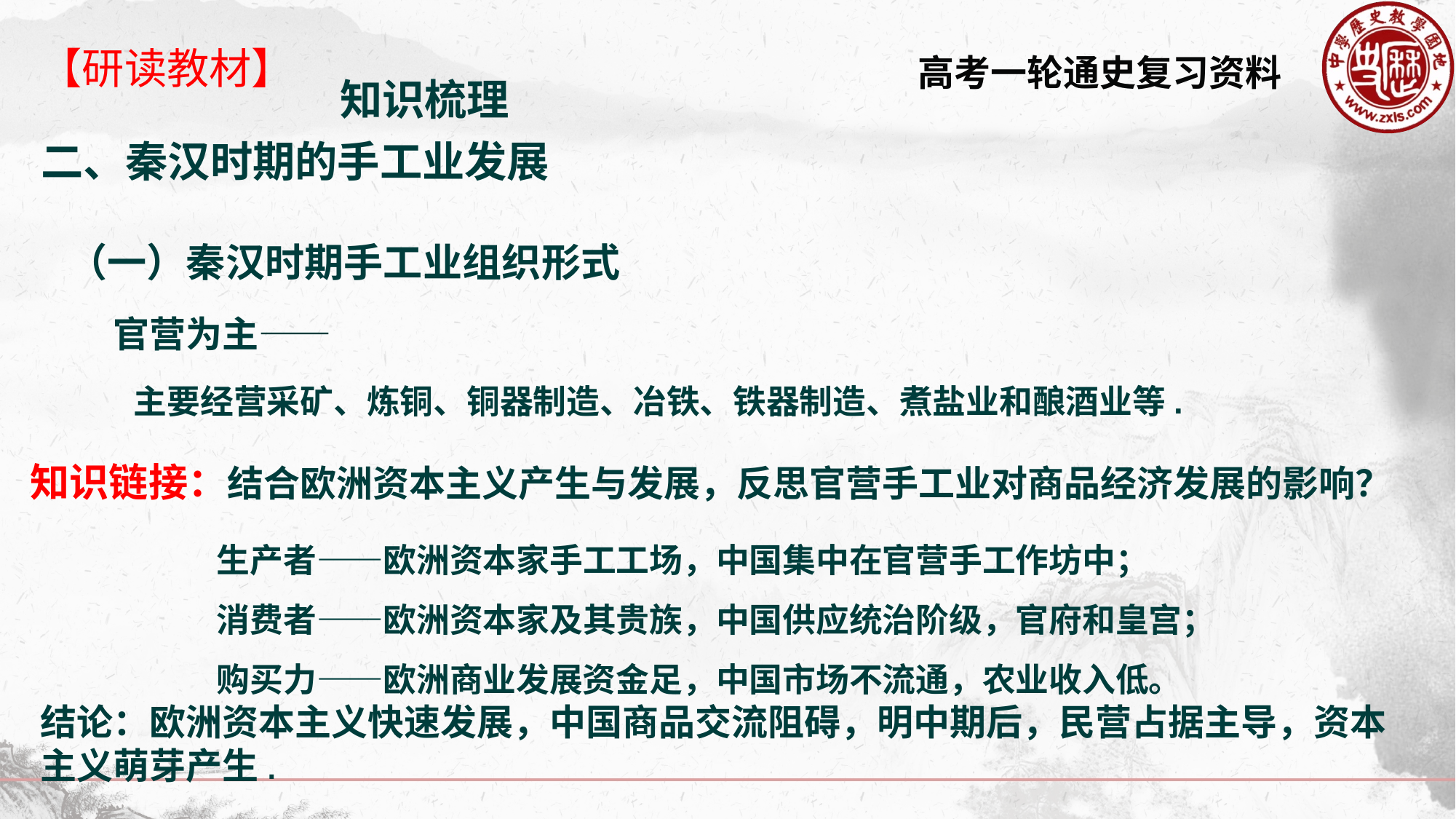

【研读教材】
知识梳理
二、秦汉时期的手工业发展
（一）秦汉时期手工业组织形式
    官营为主——
       主要经营采矿、炼铜、铜器制造、冶铁、铁器制造、煮盐业和酿酒业等.
知识链接：结合欧洲资本主义产生与发展，反思官营手工业对商品经济发展的影响？
                      生产者——欧洲资本家手工工场，中国集中在官营手工作坊中；
                      消费者——欧洲资本家及其贵族，中国供应统治阶级，官府和皇宫；
                      购买力——欧洲商业发展资金足，中国市场不流通，农业收入低。
结论：欧洲资本主义快速发展，中国商品交流阻碍，明中期后，民营占据主导，资本主义萌芽产生.